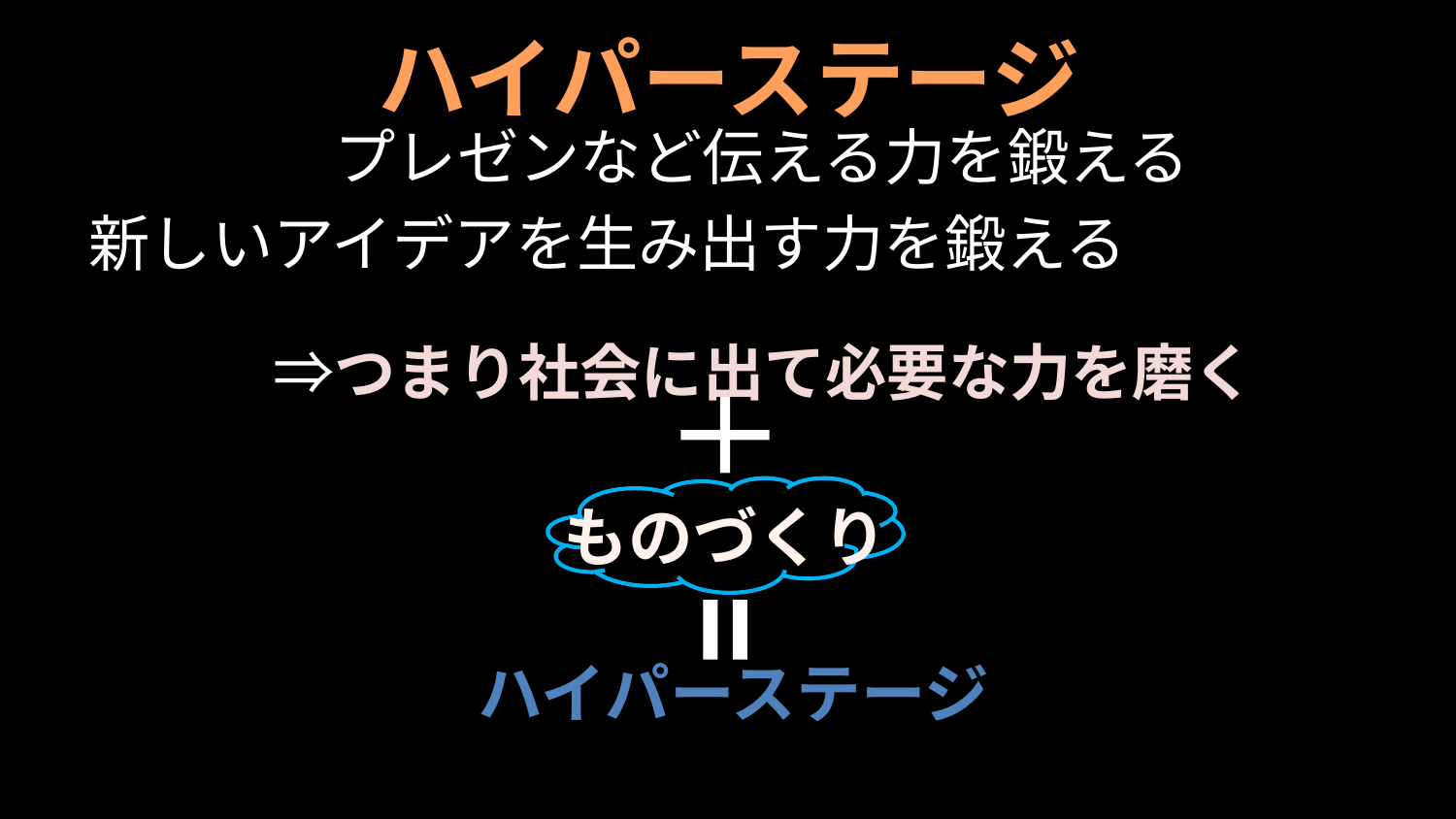

# ハイパーステージ
　　　　プレゼンなど伝える力を鍛える
新しいアイデアを生み出す力を鍛える

　　　⇒つまり社会に出て必要な力を磨く

ものづくり

ハイパーステージ